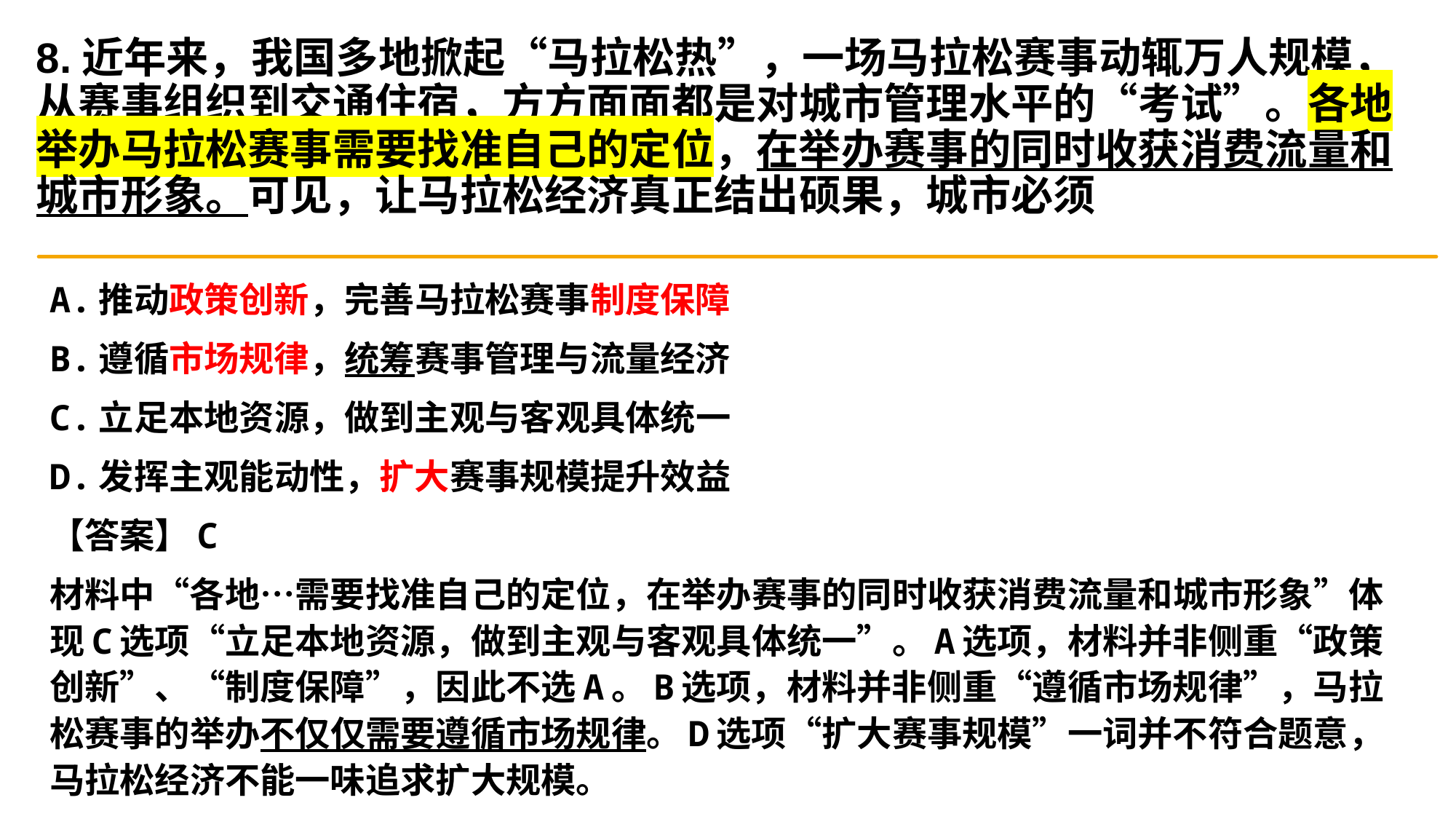

# 8.近年来，我国多地掀起“马拉松热”，一场马拉松赛事动辄万人规模，从赛事组织到交通住宿，方方面面都是对城市管理水平的“考试”。各地举办马拉松赛事需要找准自己的定位，在举办赛事的同时收获消费流量和城市形象。可见，让马拉松经济真正结出硕果，城市必须
A.推动政策创新，完善马拉松赛事制度保障
B.遵循市场规律，统筹赛事管理与流量经济
C.立足本地资源，做到主观与客观具体统一
D.发挥主观能动性，扩大赛事规模提升效益
【答案】C
材料中“各地…需要找准自己的定位，在举办赛事的同时收获消费流量和城市形象”体现C选项“立足本地资源，做到主观与客观具体统一”。A选项，材料并非侧重“政策创新”、“制度保障”，因此不选A。B选项，材料并非侧重“遵循市场规律”，马拉松赛事的举办不仅仅需要遵循市场规律。D选项“扩大赛事规模”一词并不符合题意，马拉松经济不能一味追求扩大规模。